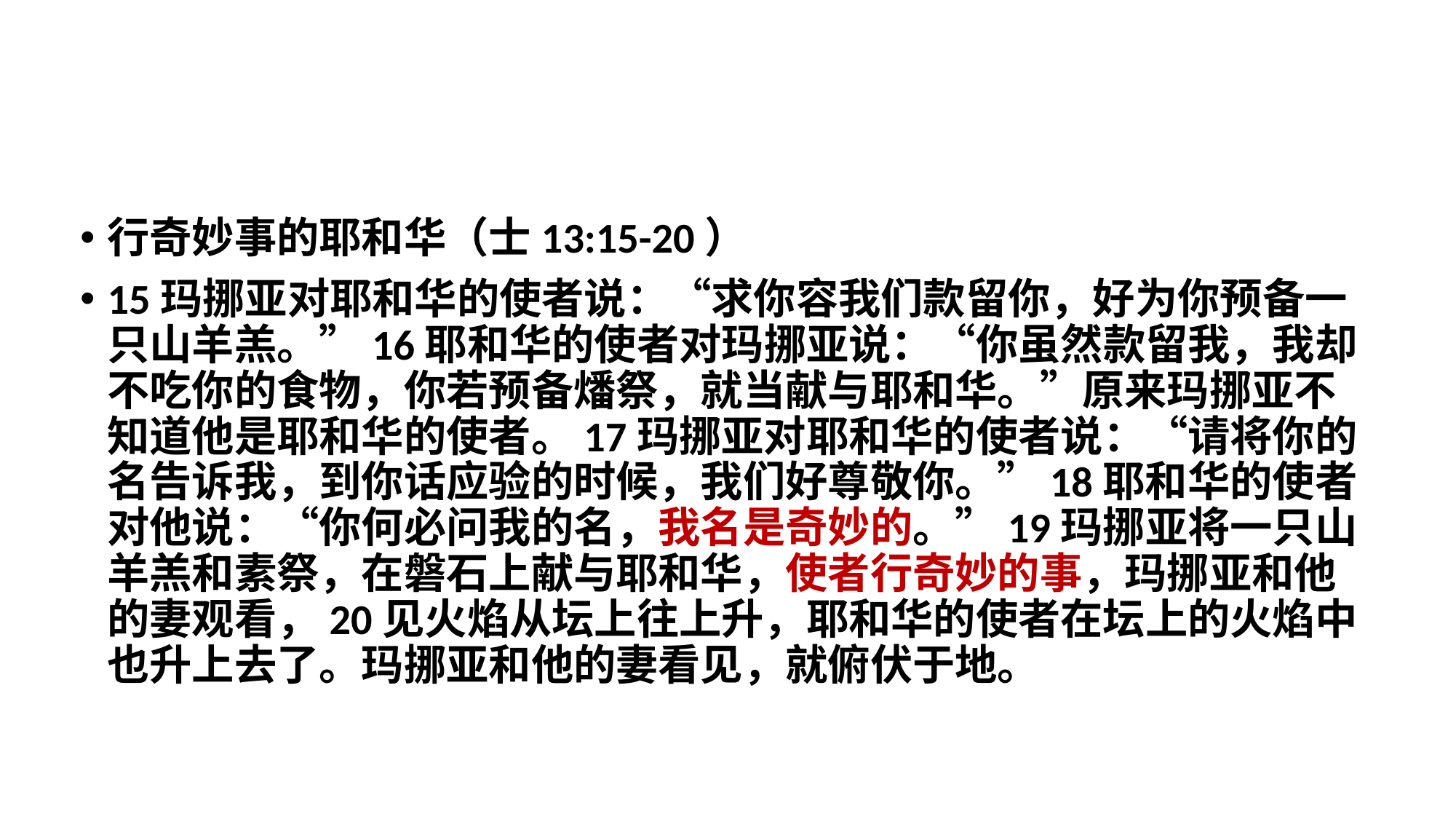

行奇妙事的耶和华（士13:15-20）
15玛挪亚对耶和华的使者说：“求你容我们款留你，好为你预备一只山羊羔。”16耶和华的使者对玛挪亚说：“你虽然款留我，我却不吃你的食物，你若预备燔祭，就当献与耶和华。”原来玛挪亚不知道他是耶和华的使者。17玛挪亚对耶和华的使者说：“请将你的名告诉我，到你话应验的时候，我们好尊敬你。”18耶和华的使者对他说：“你何必问我的名，我名是奇妙的。”19玛挪亚将一只山羊羔和素祭，在磐石上献与耶和华，使者行奇妙的事，玛挪亚和他的妻观看，20见火焰从坛上往上升，耶和华的使者在坛上的火焰中也升上去了。玛挪亚和他的妻看见，就俯伏于地。